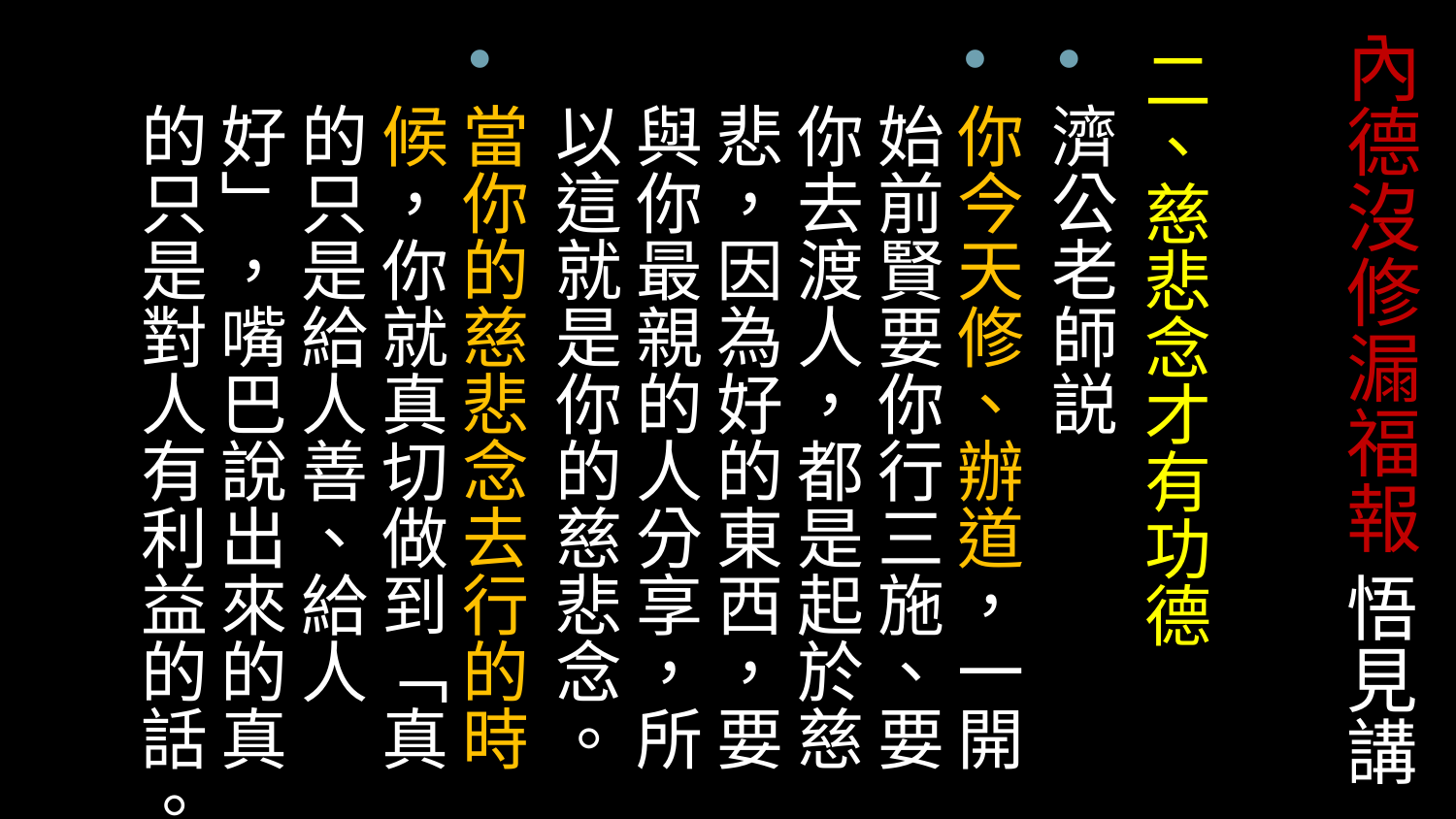

# 內德沒修漏福報 悟見講
二、慈悲念才有功德
濟公老師説
你今天修、辦道，一開始前賢要你行三施、要你去渡人，都是起於慈悲，因為好的東西，要與你最親的人分享，所以這就是你的慈悲念。
當你的慈悲念去行的時候，你就真切做到「真的只是給人善、給人好」，嘴巴說出來的真的只是對人有利益的話。